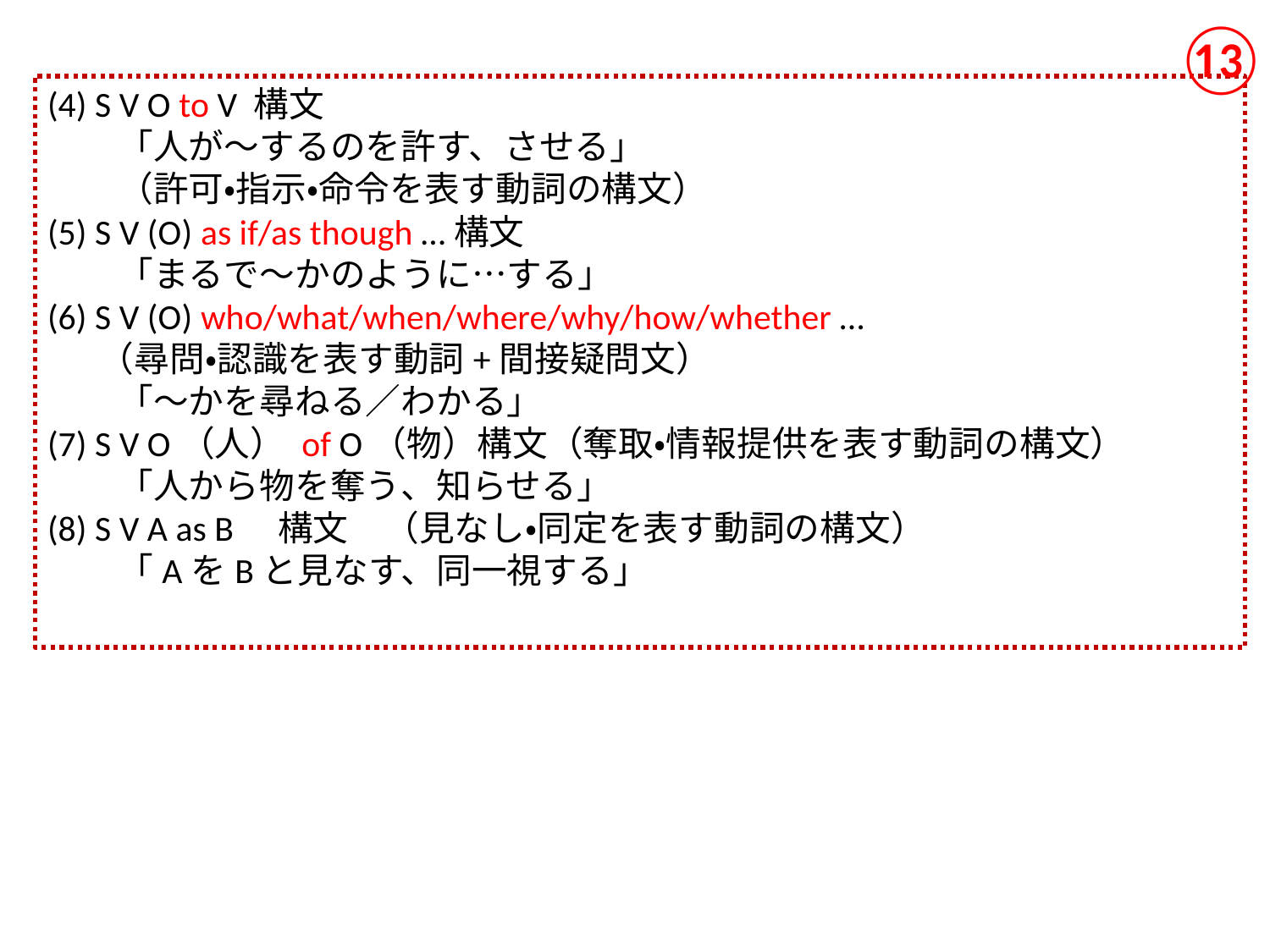

⑬
(4) S V O to V 構文
　　「人が～するのを許す、させる」
　　（許可・指示・命令を表す動詞の構文）
(5) S V (O) as if/as though …構文
　　「まるで～かのように…する」
(6) S V (O) who/what/when/where/why/how/whether …
 　（尋問・認識を表す動詞+間接疑問文）
　　「～かを尋ねる／わかる」
(7) S V O（人） of O（物）構文（奪取・情報提供を表す動詞の構文）
　　「人から物を奪う、知らせる」
(8) S V A as B　構文　（見なし・同定を表す動詞の構文）
　　「AをBと見なす、同一視する」